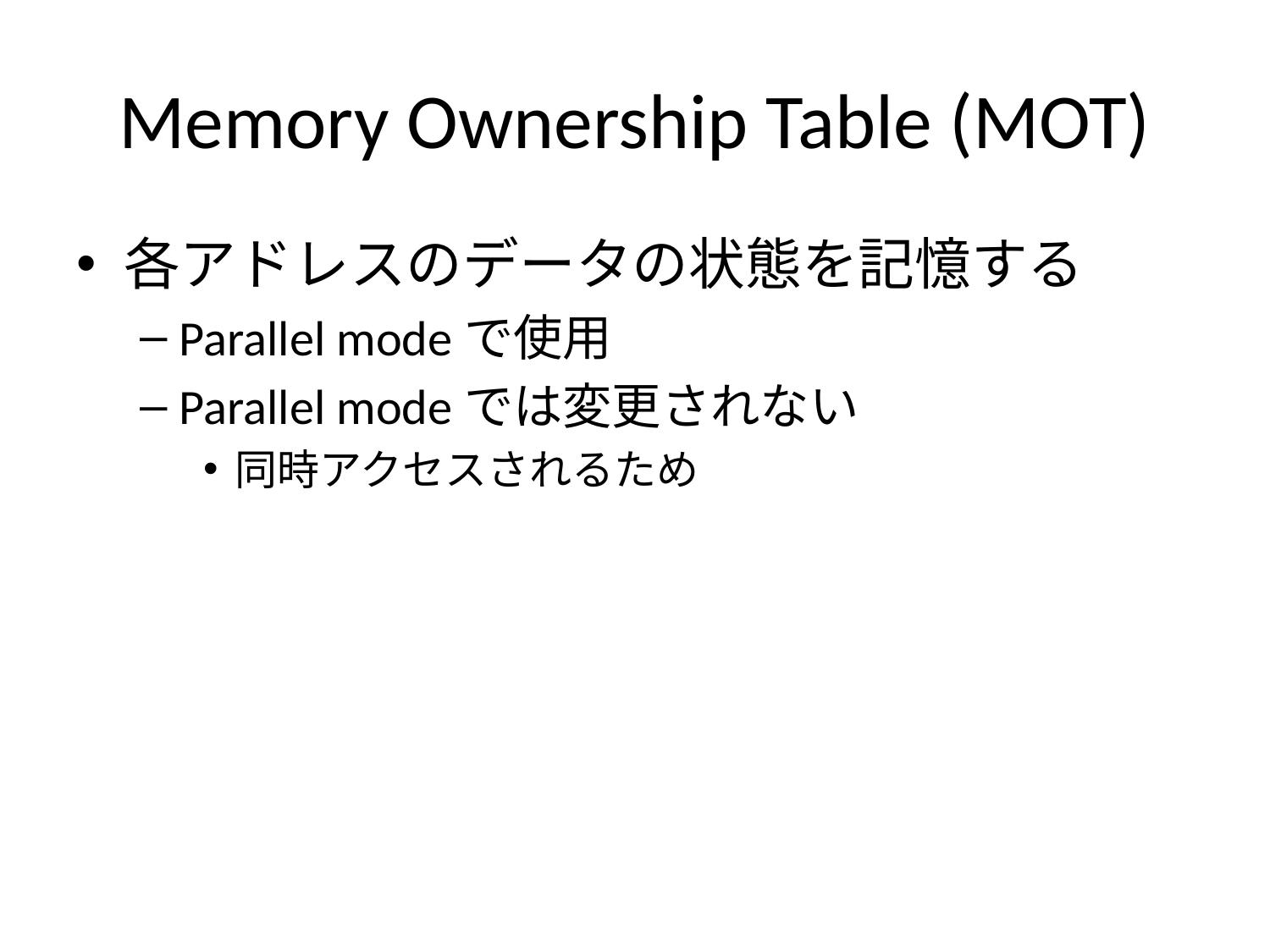

# Memory Ownership Table (MOT)
各アドレスのデータの状態を記憶する
Parallel modeで使用
Parallel modeでは変更されない
同時アクセスされるため